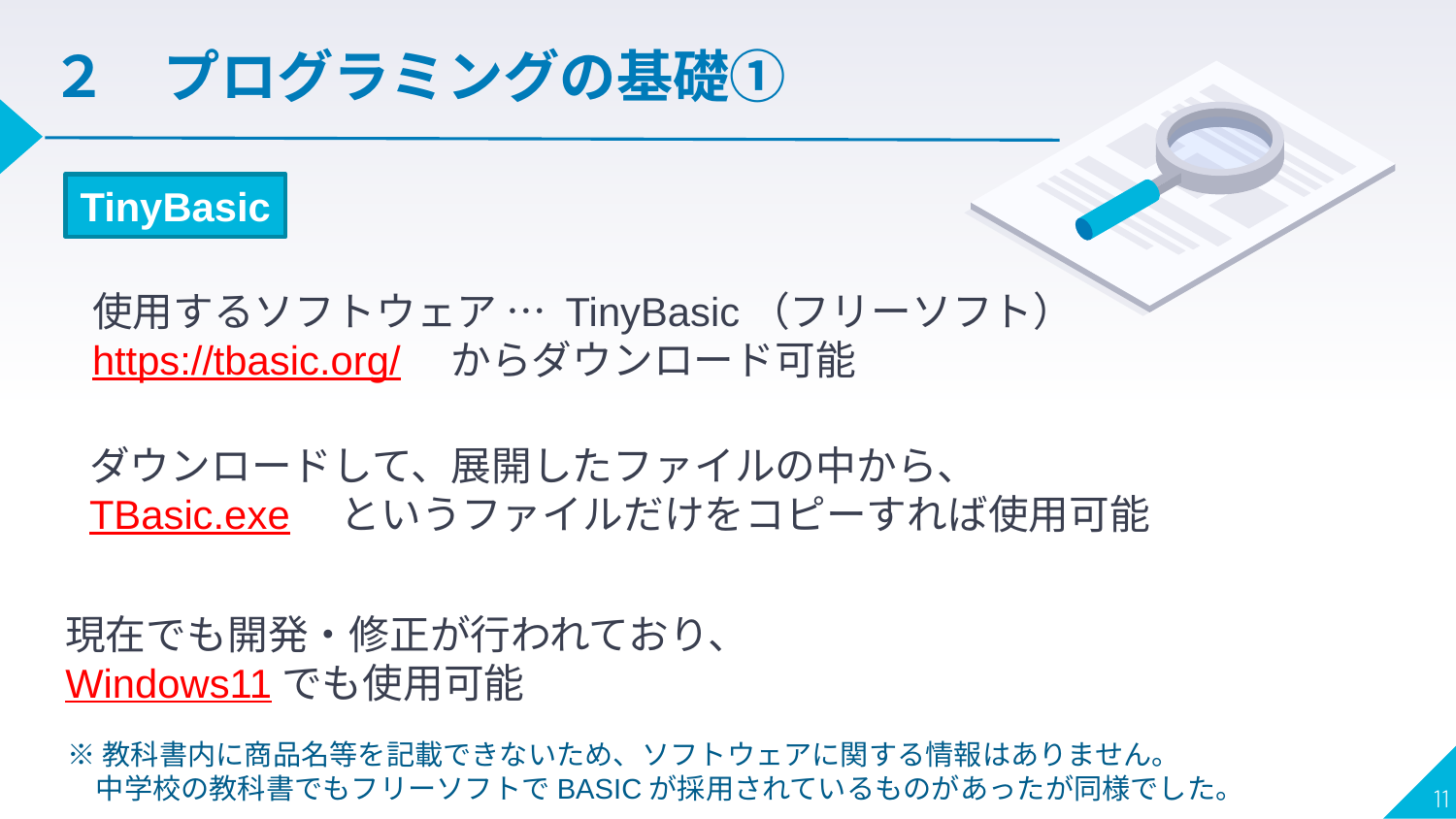

２　プログラミングの基礎①

TinyBasic
使用するソフトウェア … TinyBasic（フリーソフト）
https://tbasic.org/　からダウンロード可能
ダウンロードして、展開したファイルの中から、
TBasic.exe　というファイルだけをコピーすれば使用可能
現在でも開発・修正が行われており、
Windows11でも使用可能
※教科書内に商品名等を記載できないため、ソフトウェアに関する情報はありません。
　中学校の教科書でもフリーソフトでBASICが採用されているものがあったが同様でした。
11